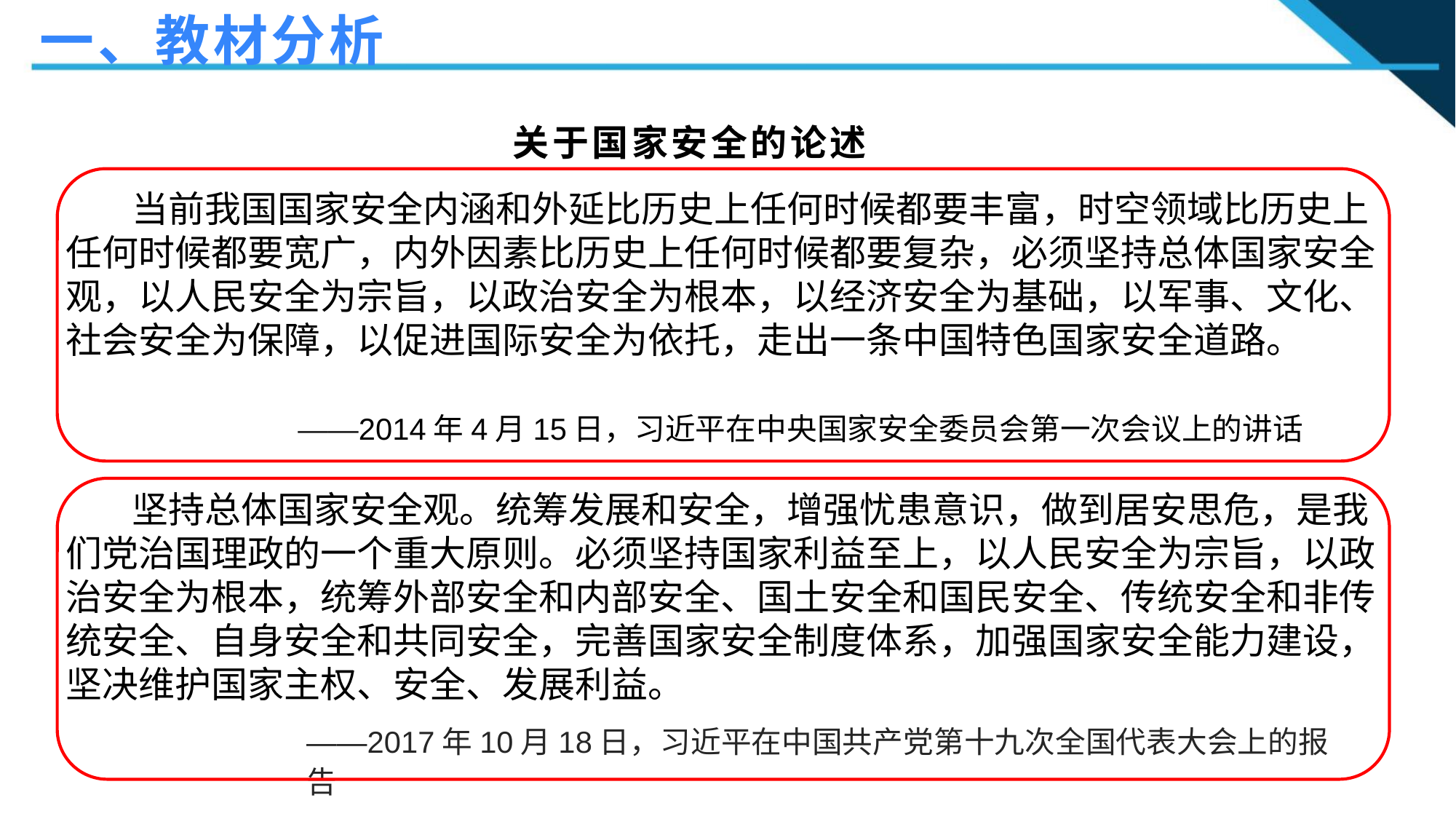

一、教材分析
关于国家安全的论述

       当前我国国家安全内涵和外延比历史上任何时候都要丰富，时空领域比历史上任何时候都要宽广，内外因素比历史上任何时候都要复杂，必须坚持总体国家安全观，以人民安全为宗旨，以政治安全为根本，以经济安全为基础，以军事、文化、社会安全为保障，以促进国际安全为依托，走出一条中国特色国家安全道路。
——2014年4月15日，习近平在中央国家安全委员会第一次会议上的讲话

       坚持总体国家安全观。统筹发展和安全，增强忧患意识，做到居安思危，是我们党治国理政的一个重大原则。必须坚持国家利益至上，以人民安全为宗旨，以政治安全为根本，统筹外部安全和内部安全、国土安全和国民安全、传统安全和非传统安全、自身安全和共同安全，完善国家安全制度体系，加强国家安全能力建设，坚决维护国家主权、安全、发展利益。
——2017年10月18日，习近平在中国共产党第十九次全国代表大会上的报告